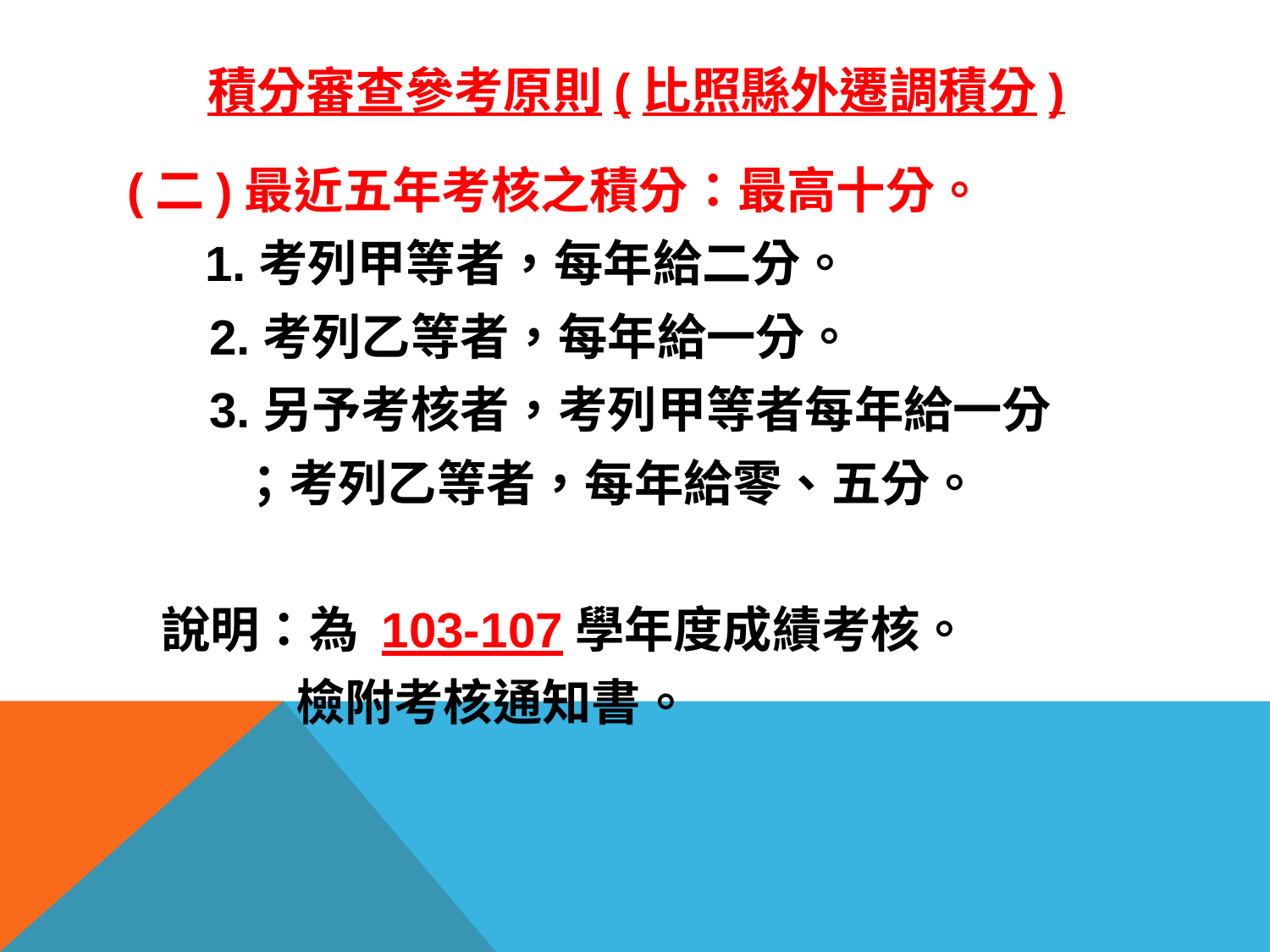

# 積分審查參考原則(比照縣外遷調積分)
(二)最近五年考核之積分：最高十分。
          1.考列甲等者，每年給二分。
      2.考列乙等者，每年給一分。
      3.另予考核者，考列甲等者每年給一分
         ；考列乙等者，每年給零、五分。

  說明：為 103-107學年度成績考核。
              檢附考核通知書。